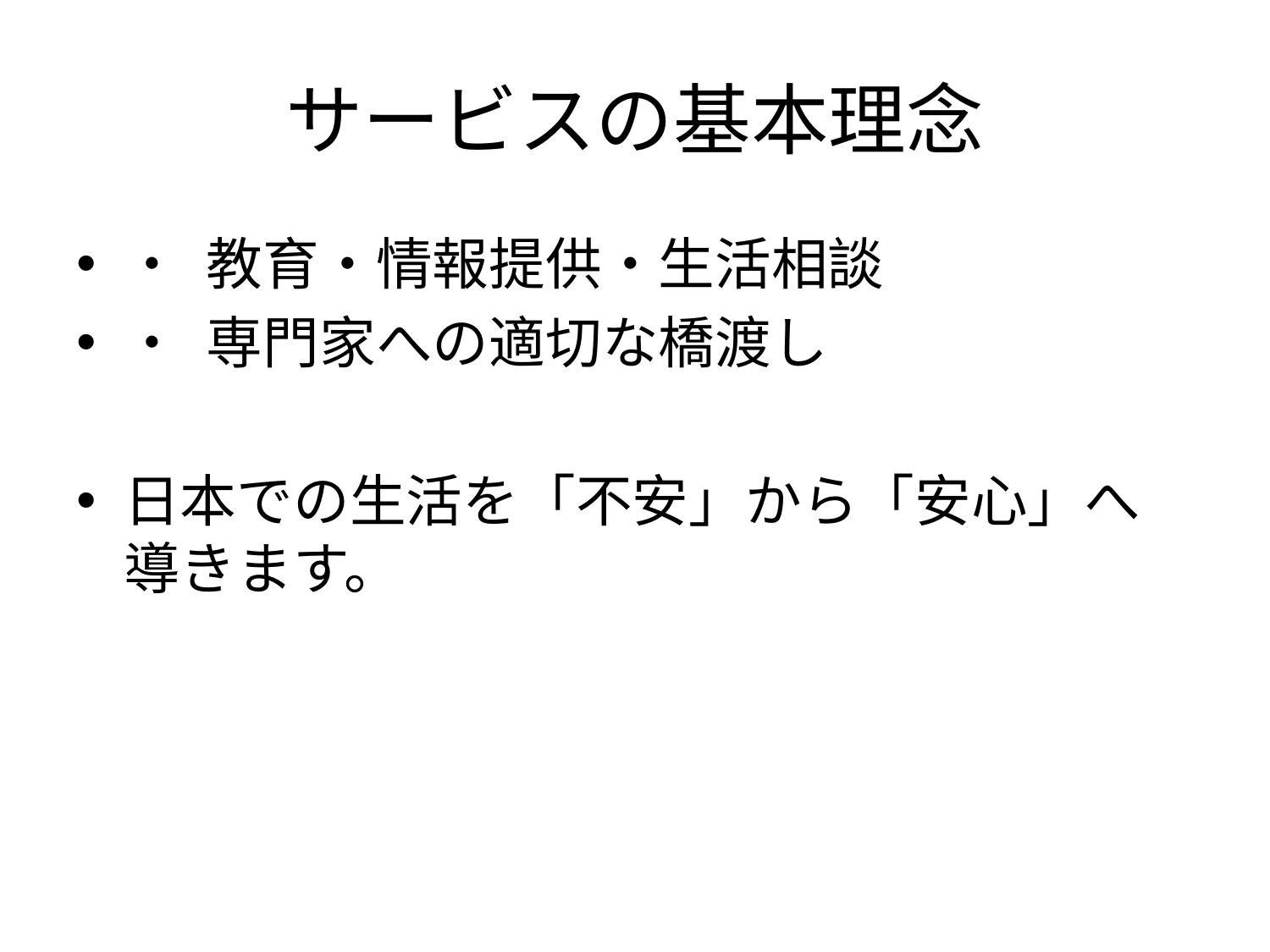

# サービスの基本理念
• 教育・情報提供・生活相談
• 専門家への適切な橋渡し

日本での生活を「不安」から「安心」へ導きます。